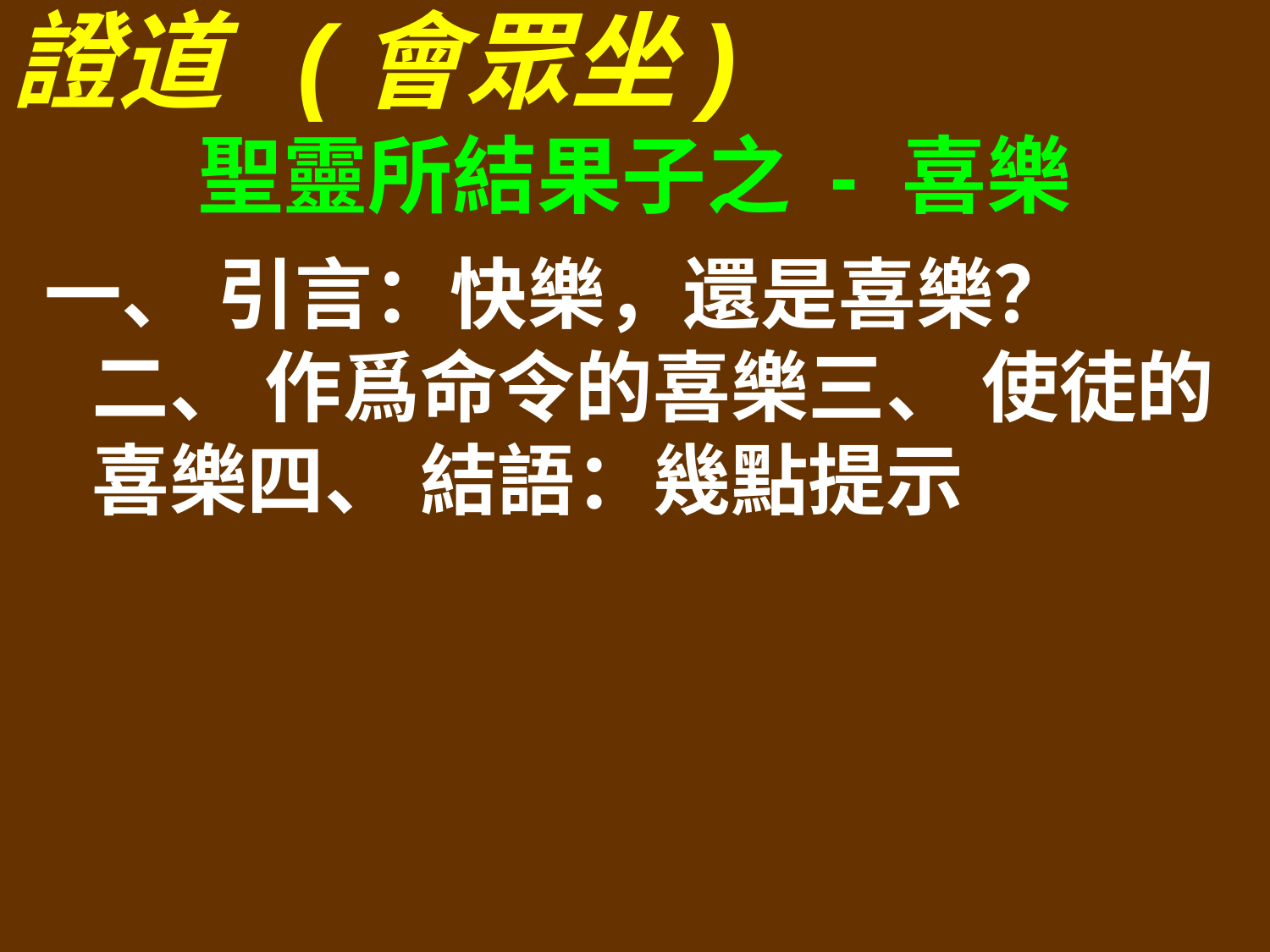

證道  (會眾坐)
聖靈所結果子之 - 喜樂
一、 引言：快樂，還是喜樂？二、 作爲命令的喜樂三、 使徒的喜樂四、 結語：幾點提示